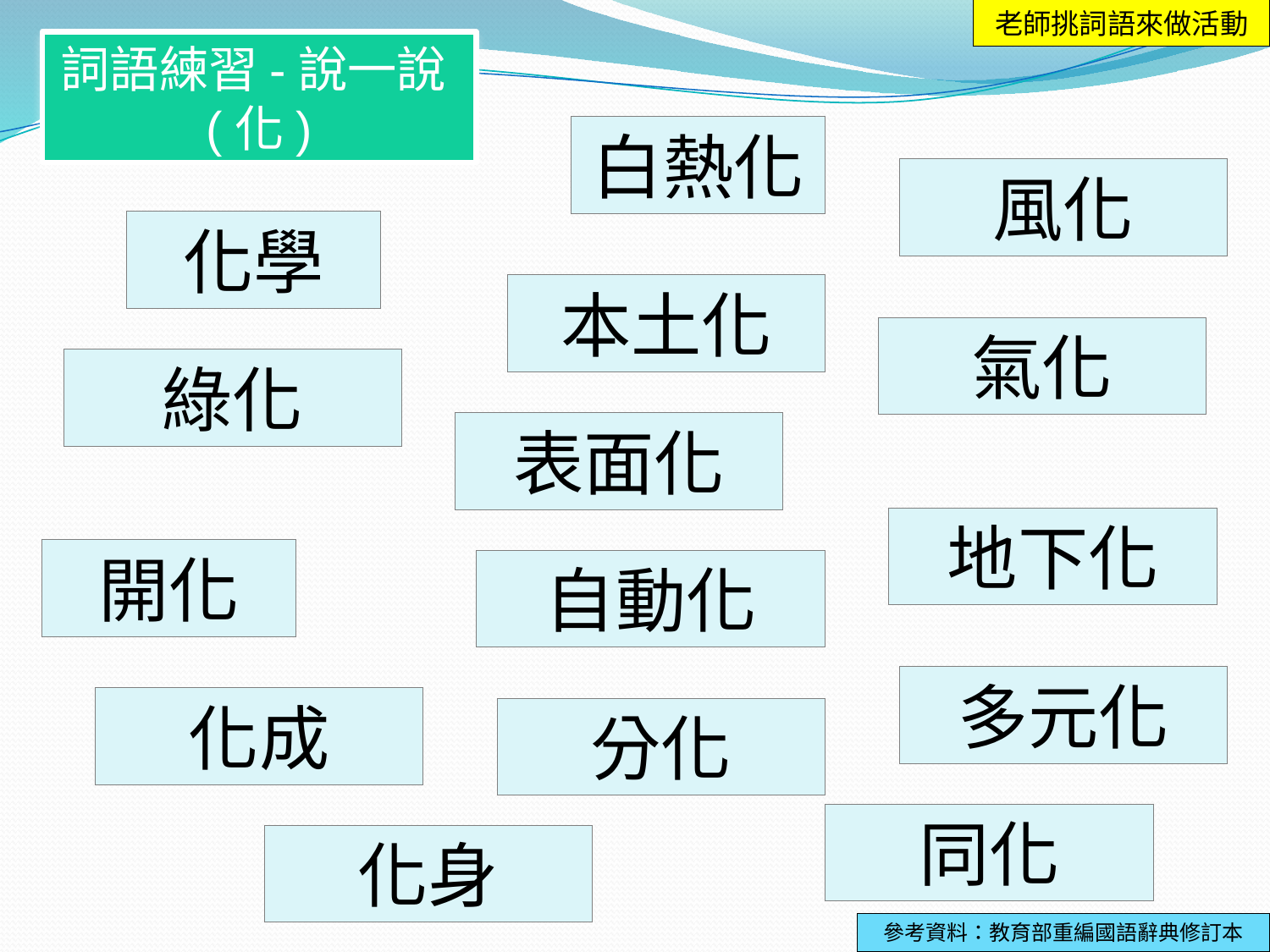

老師挑詞語來做活動
詞語練習-說一說(化)
白熱化
風化
化學
本土化
氣化
綠化
表面化
地下化
開化
自動化
多元化
化成
分化
同化
化身
參考資料：教育部重編國語辭典修訂本